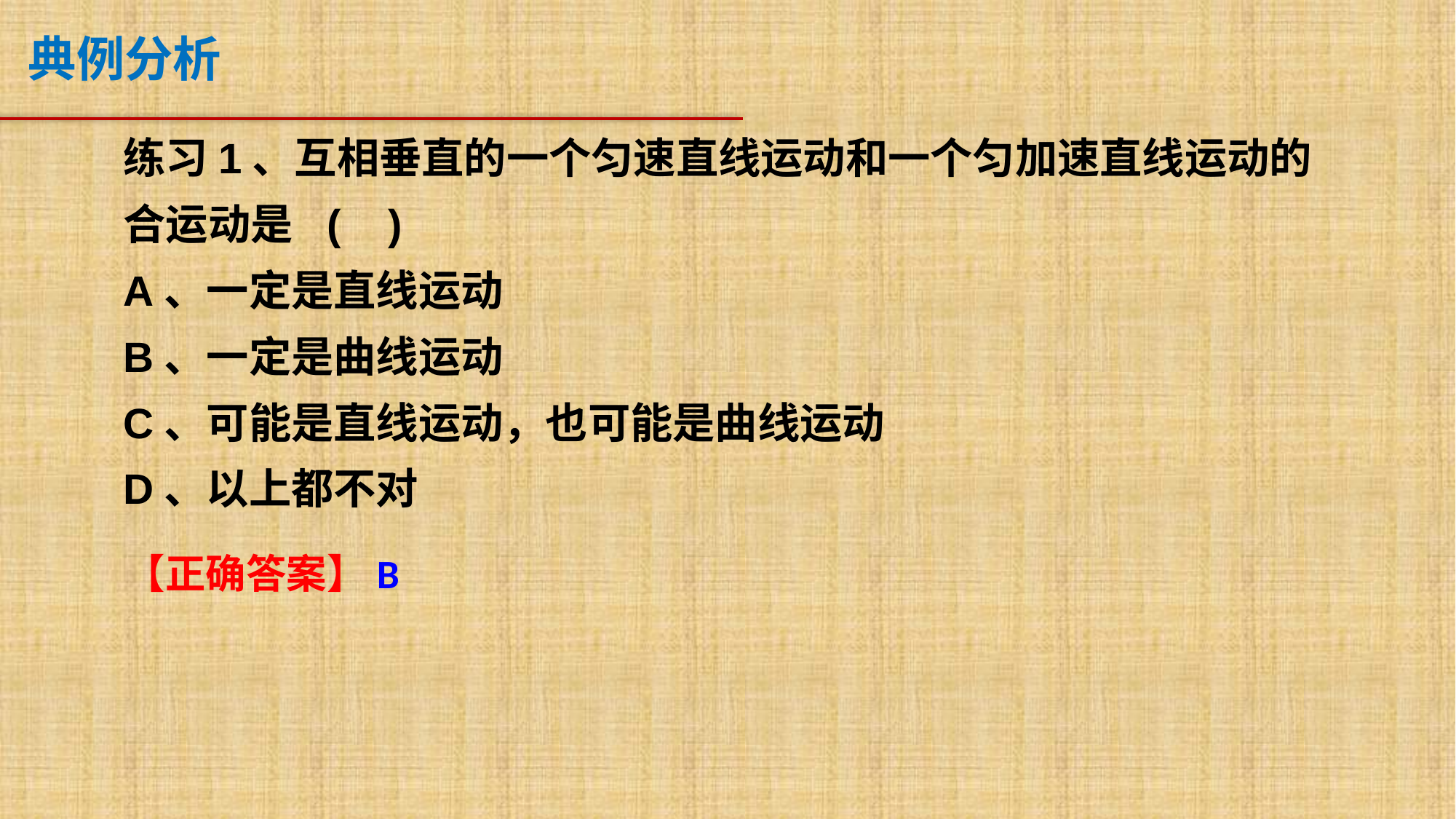

典例分析
练习1、互相垂直的一个匀速直线运动和一个匀加速直线运动的合运动是  (    )
A、一定是直线运动
B、一定是曲线运动
C、可能是直线运动，也可能是曲线运动
D、以上都不对
【正确答案】B